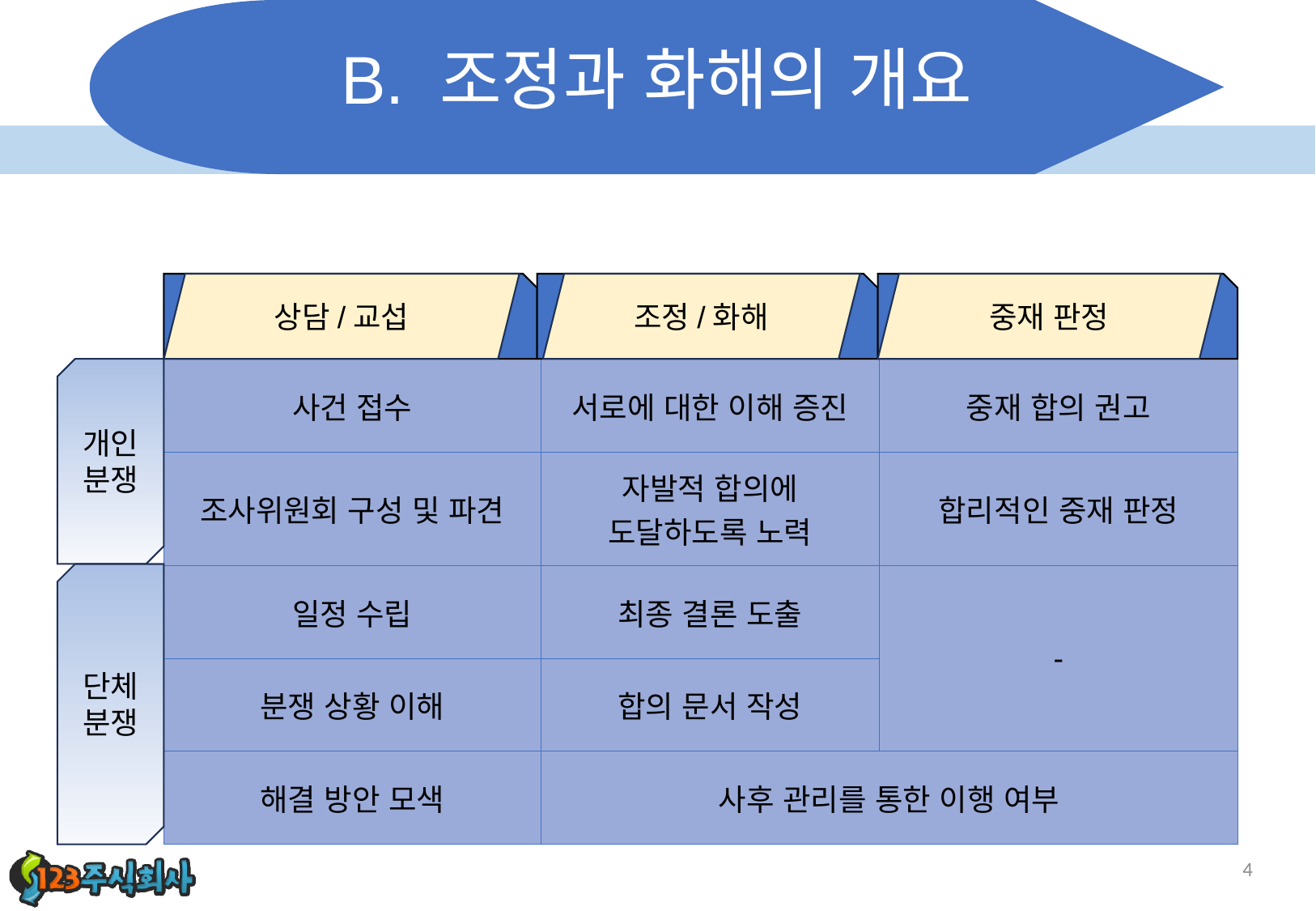

# B. 조정과 화해의 개요

상담/교섭

조정/화해

중재 판정

| 사건 접수 | 서로에 대한 이해 증진 | 중재 합의 권고 |
| --- | --- | --- |
| 조사위원회 구성 및 파견 | 자발적 합의에 도달하도록 노력 | 합리적인 중재 판정 |
| 일정 수립 | 최종 결론 도출 | - |
| 분쟁 상황 이해 | 합의 문서 작성 |  |
| 해결 방안 모색 | 사후 관리를 통한 이행 여부 |  |
개인분쟁

단체분쟁
4